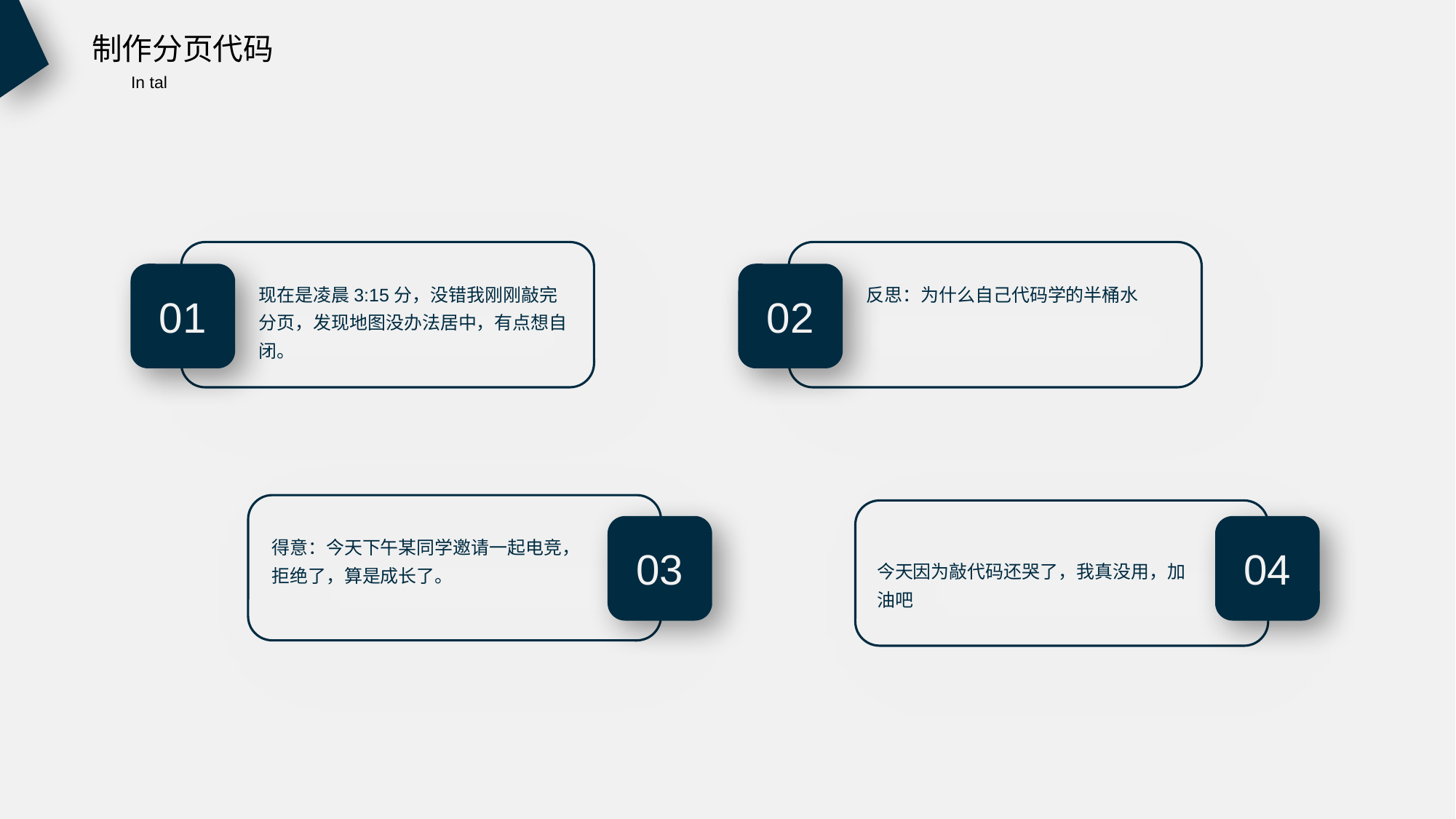

制作分页代码
In tal

01
02
现在是凌晨3:15分，没错我刚刚敲完分页，发现地图没办法居中，有点想自闭。
反思：为什么自己代码学的半桶水

03
04
得意：今天下午某同学邀请一起电竞，拒绝了，算是成长了。
今天因为敲代码还哭了，我真没用，加油吧